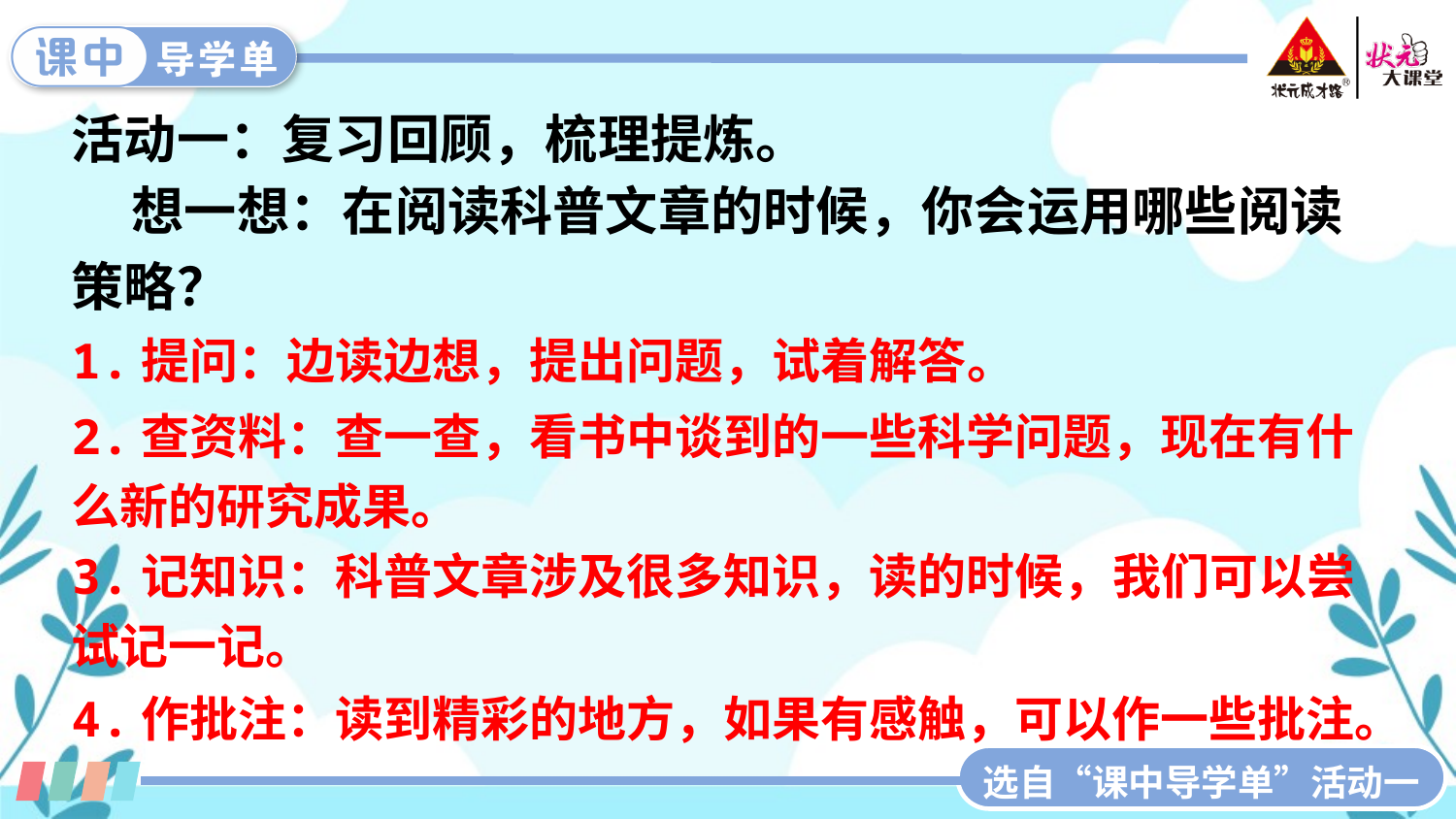

活动一：复习回顾，梳理提炼。
    想一想：在阅读科普文章的时候，你会运用哪些阅读策略？
1.提问：边读边想，提出问题，试着解答。
2.查资料：查一查，看书中谈到的一些科学问题，现在有什么新的研究成果。
3.记知识：科普文章涉及很多知识，读的时候，我们可以尝试记一记。
4.作批注：读到精彩的地方，如果有感触，可以作一些批注。
选自“课中导学单”活动一